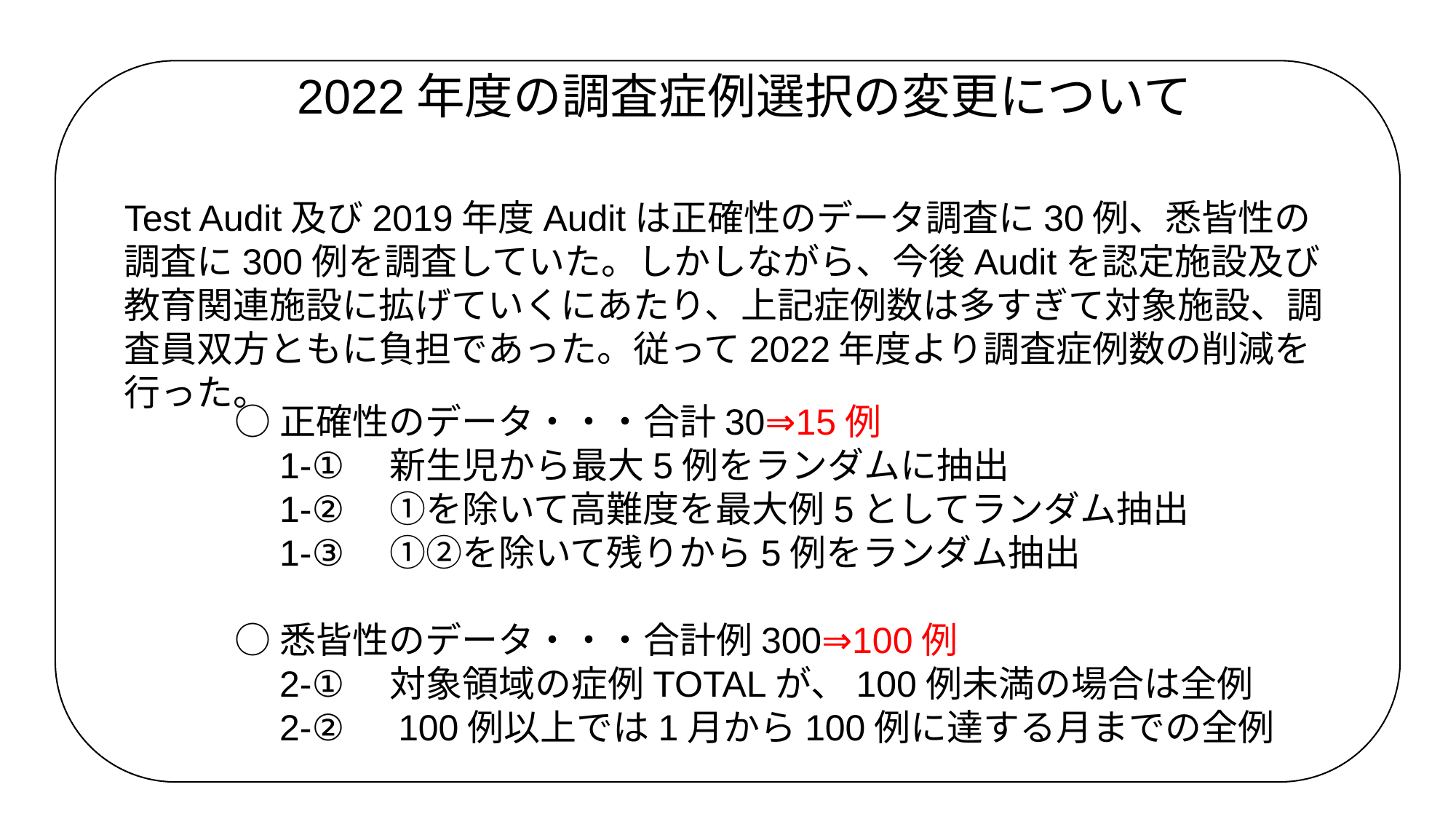

2022年度の調査症例選択の変更について

Test Audit及び2019年度Auditは正確性のデータ調査に30例、悉皆性の調査に300例を調査していた。しかしながら、今後Auditを認定施設及び教育関連施設に拡げていくにあたり、上記症例数は多すぎて対象施設、調査員双方ともに負担であった。従って2022年度より調査症例数の削減を行った。
○正確性のデータ・・・合計30⇒15例
　1-①　新生児から最大5例をランダムに抽出
　1-②　①を除いて高難度を最大例5としてランダム抽出
　1-③　①②を除いて残りから5例をランダム抽出

○悉皆性のデータ・・・合計例300⇒100例
　2-①　対象領域の症例TOTALが、100例未満の場合は全例
　2-②　100例以上では1月から100例に達する月までの全例